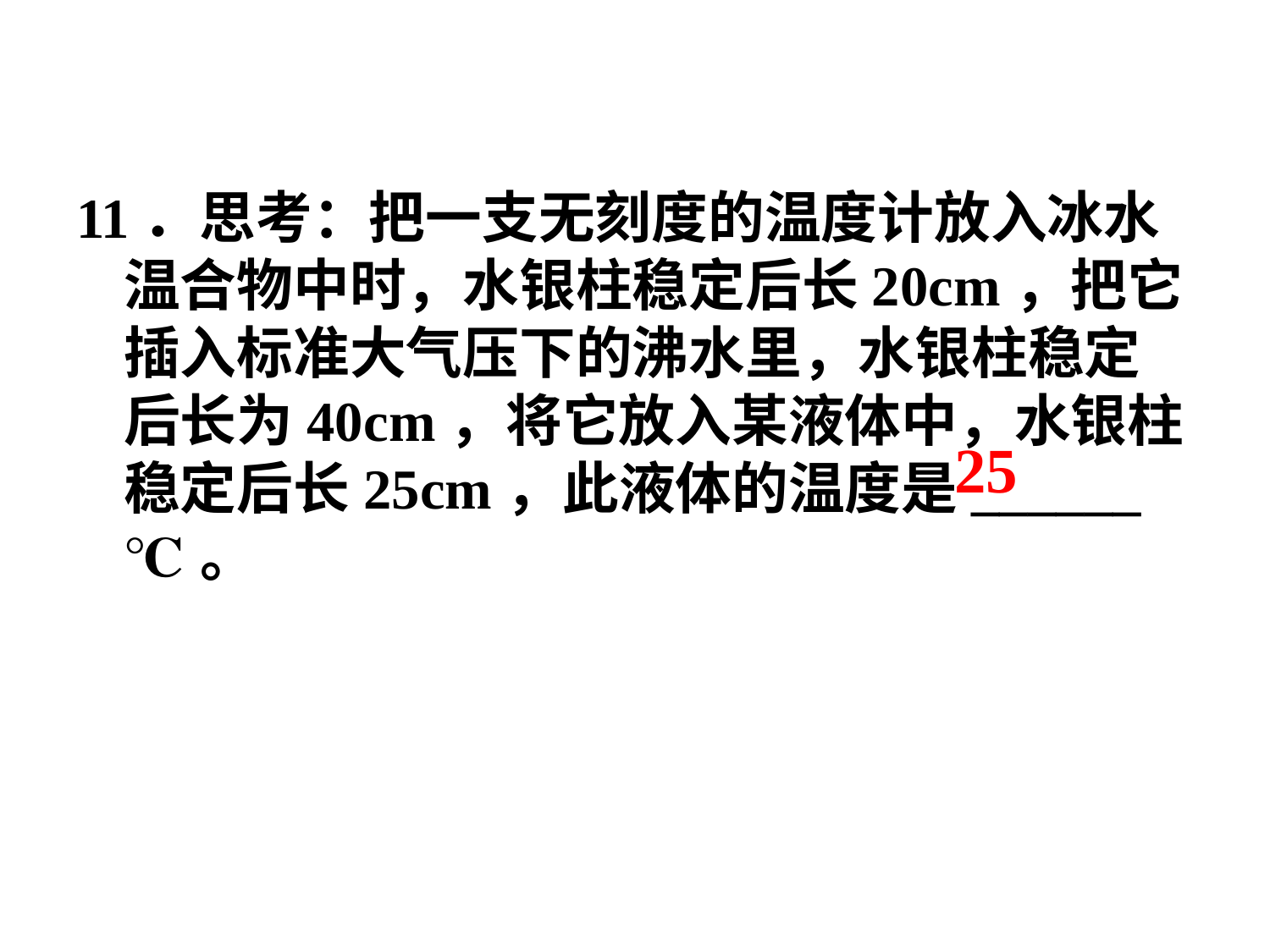

11．思考：把一支无刻度的温度计放入冰水温合物中时，水银柱稳定后长20cm，把它插入标准大气压下的沸水里，水银柱稳定后长为40cm，将它放入某液体中，水银柱稳定后长25cm，此液体的温度是______℃。
25